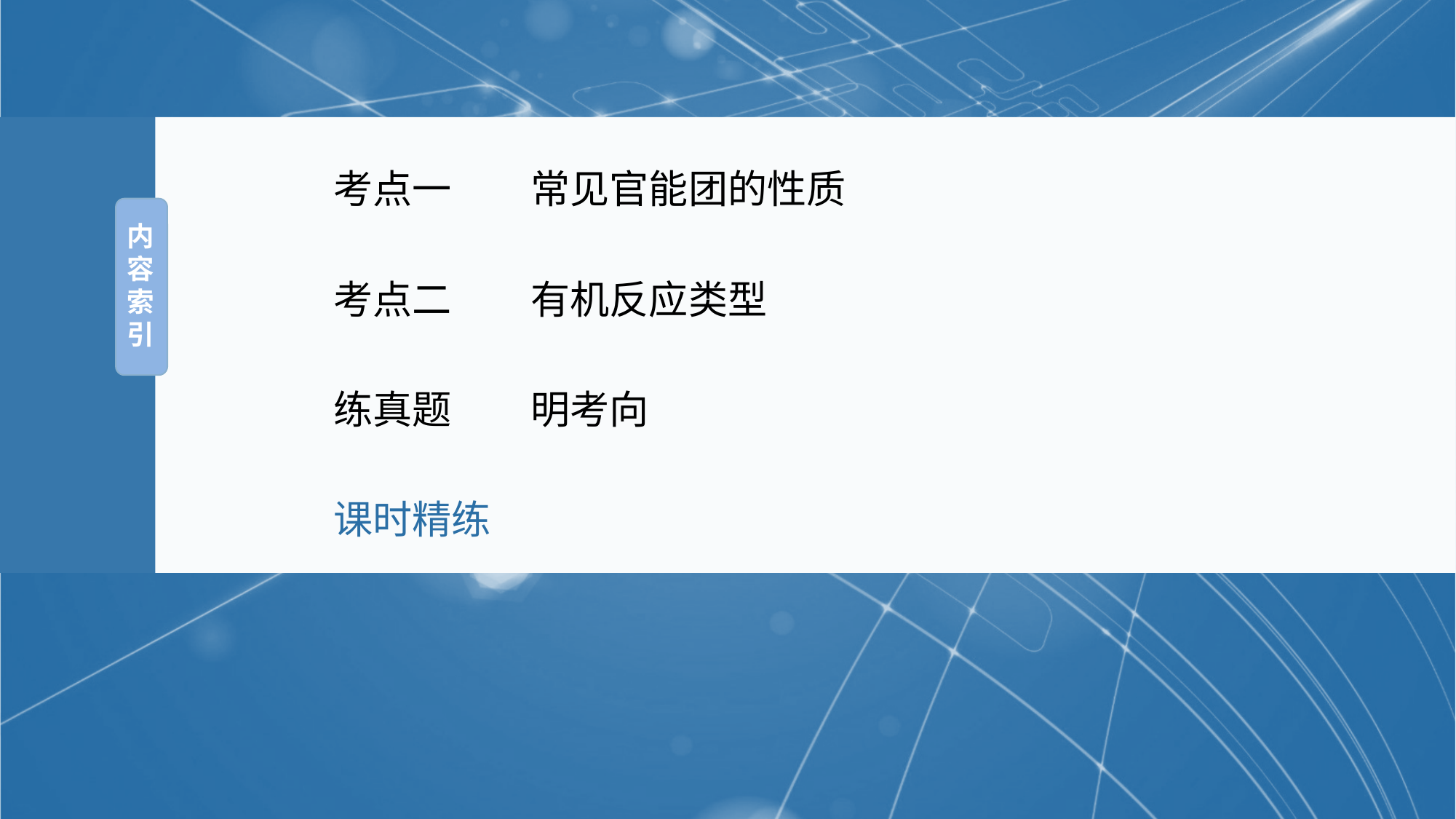

考点一　　常见官能团的性质

内
容
索
引
考点二　　有机反应类型
练真题　　明考向
课时精练